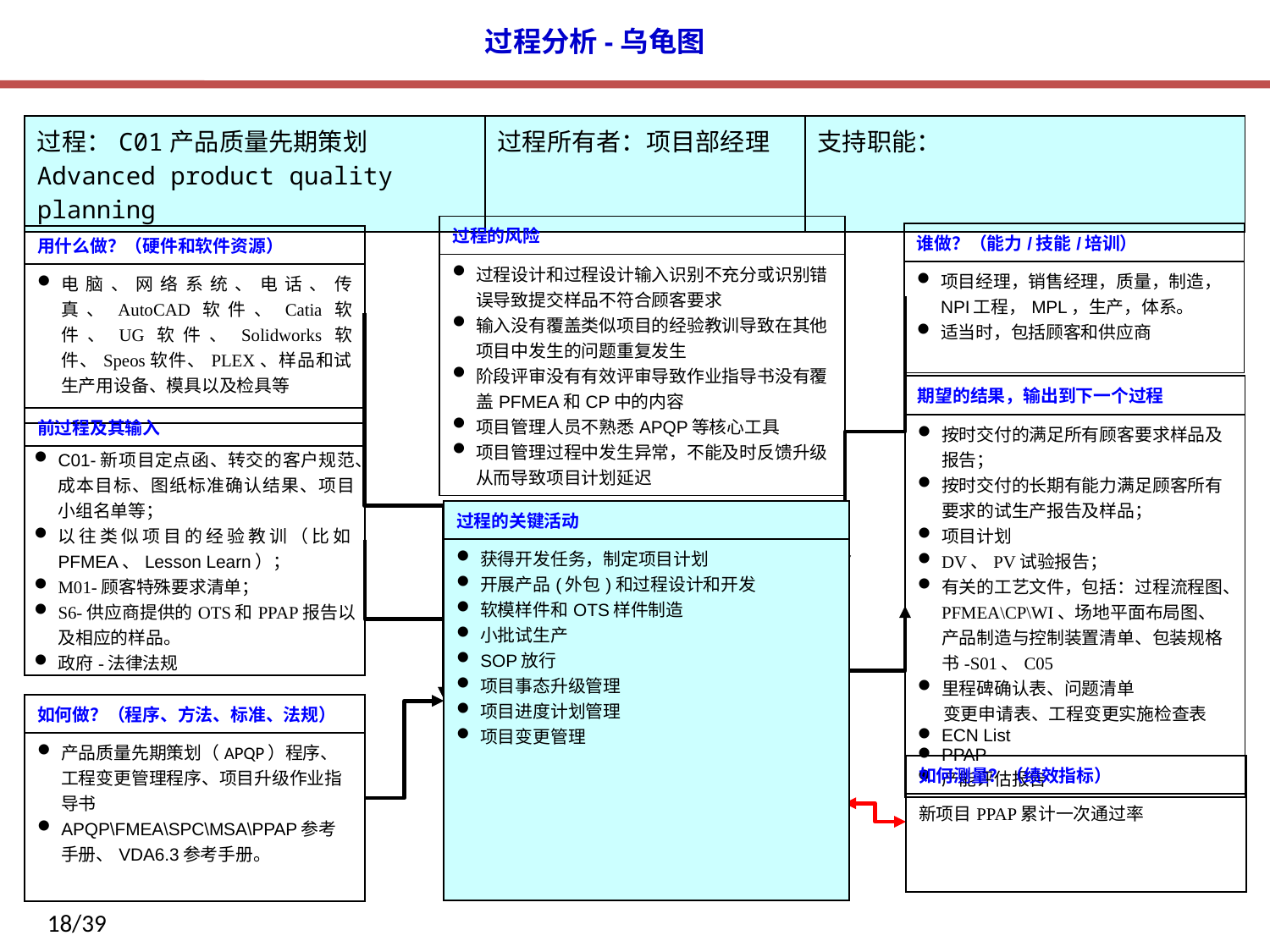

| 过程：C01产品质量先期策划 Advanced product quality planning | 过程所有者：项目部经理 | 支持职能： |
| --- | --- | --- |
| 过程的风险 |
| --- |
| 过程设计和过程设计输入识别不充分或识别错误导致提交样品不符合顾客要求 输入没有覆盖类似项目的经验教训导致在其他项目中发生的问题重复发生 阶段评审没有有效评审导致作业指导书没有覆盖PFMEA和CP中的内容 项目管理人员不熟悉APQP等核心工具 项目管理过程中发生异常，不能及时反馈升级从而导致项目计划延迟 |
| 谁做？（能力/技能/培训） |
| --- |
| 项目经理，销售经理，质量，制造，NPI工程，MPL，生产，体系。 适当时，包括顾客和供应商 |
| 用什么做？（硬件和软件资源） |
| --- |
| 电脑、网络系统、电话、传真、AutoCAD软件、Catia软件、UG软件、Solidworks软件、Speos软件、PLEX、样品和试生产用设备、模具以及检具等 |
| 期望的结果，输出到下一个过程 |
| --- |
| 按时交付的满足所有顾客要求样品及报告； 按时交付的长期有能力满足顾客所有要求的试生产报告及样品； 项目计划 DV、PV试验报告； 有关的工艺文件，包括：过程流程图、PFMEA\CP\WI、场地平面布局图、产品制造与控制装置清单、包装规格书-S01、C05 里程碑确认表、问题清单 变更申请表、工程变更实施检查表 ECN List PPAP 产能评估报告 |
| 前过程及其输入 |
| --- |
| C01-新项目定点函、转交的客户规范、成本目标、图纸标准确认结果、项目小组名单等； 以往类似项目的经验教训（比如PFMEA、Lesson Learn）； M01-顾客特殊要求清单； S6-供应商提供的OTS和PPAP报告以及相应的样品。 政府-法律法规 |
| 过程的关键活动 |
| --- |
| 获得开发任务，制定项目计划 开展产品(外包)和过程设计和开发 软模样件和OTS样件制造 小批试生产 SOP放行 项目事态升级管理 项目进度计划管理 项目变更管理 |
| 如何做？（程序、方法、标准、法规） |
| --- |
| 产品质量先期策划（APQP）程序、工程变更管理程序、项目升级作业指导书 APQP\FMEA\SPC\MSA\PPAP参考手册、VDA6.3参考手册。 |
| 如何测量？（绩效指标） |
| --- |
| 新项目PPAP累计一次通过率 |
18/39